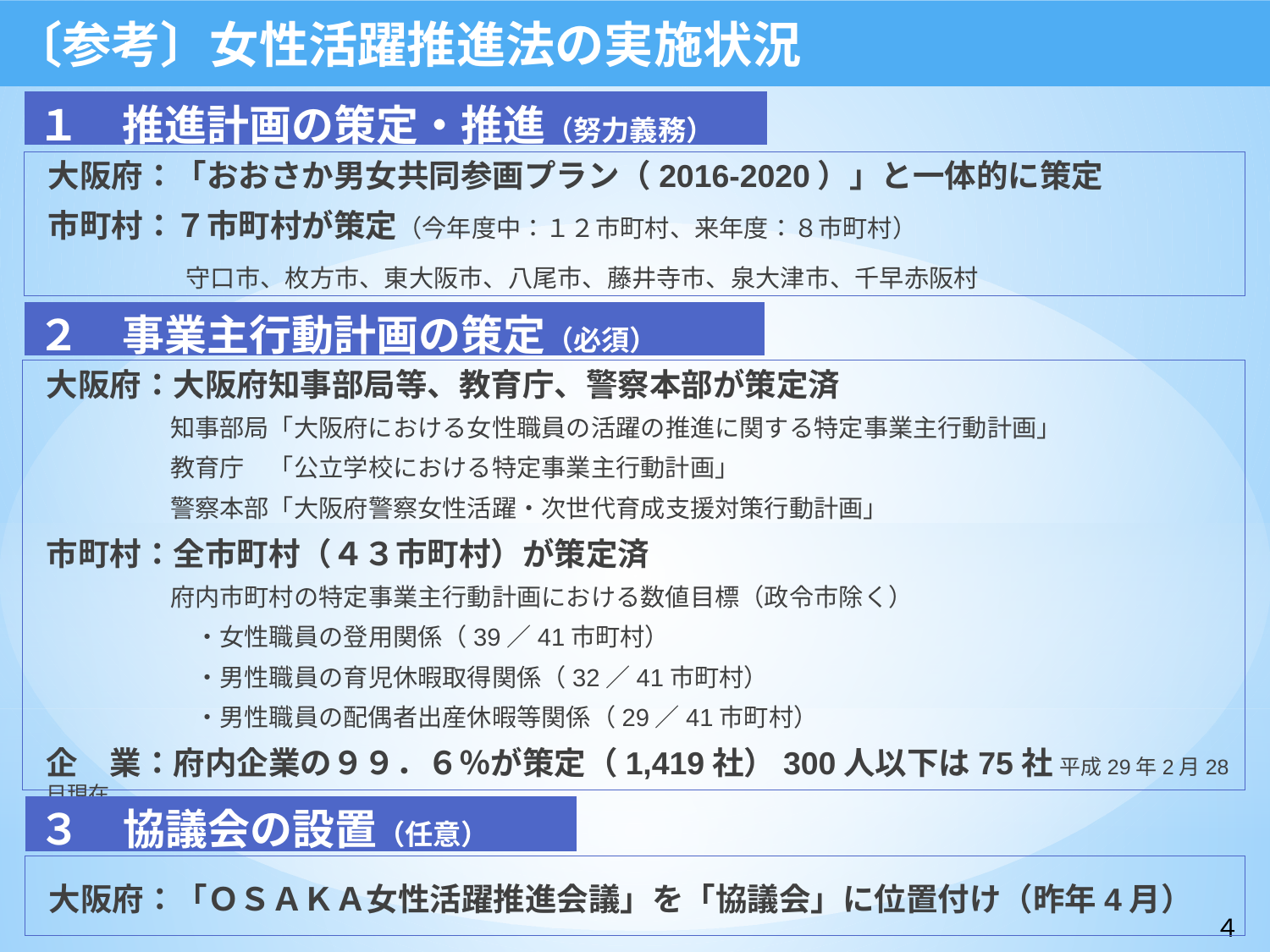

# 〔参考〕女性活躍推進法の実施状況
１　推進計画の策定・推進（努力義務）
大阪府：「おおさか男女共同参画プラン（2016-2020）」と一体的に策定
市町村：７市町村が策定（今年度中：１２市町村、来年度：８市町村）
　　　　  守口市、枚方市、東大阪市、八尾市、藤井寺市、泉大津市、千早赤阪村
２　事業主行動計画の策定（必須）
大阪府：大阪府知事部局等、教育庁、警察本部が策定済
　　　　　知事部局「大阪府における女性職員の活躍の推進に関する特定事業主行動計画」
　　　　　教育庁　「公立学校における特定事業主行動計画」
　　　　　警察本部「大阪府警察女性活躍・次世代育成支援対策行動計画」
市町村：全市町村（４３市町村）が策定済
　　　　　府内市町村の特定事業主行動計画における数値目標（政令市除く）
　　　　　　・女性職員の登用関係（39／41市町村）
　　　　　　・男性職員の育児休暇取得関係（32／41市町村）
　　　　　　・男性職員の配偶者出産休暇等関係（29／41市町村）
企　業：府内企業の９９．６％が策定（1,419社）300人以下は75社 平成29年2月28日現在

３　協議会の設置（任意）
大阪府：「ＯＳＡＫＡ女性活躍推進会議」を「協議会」に位置付け（昨年4月）
４